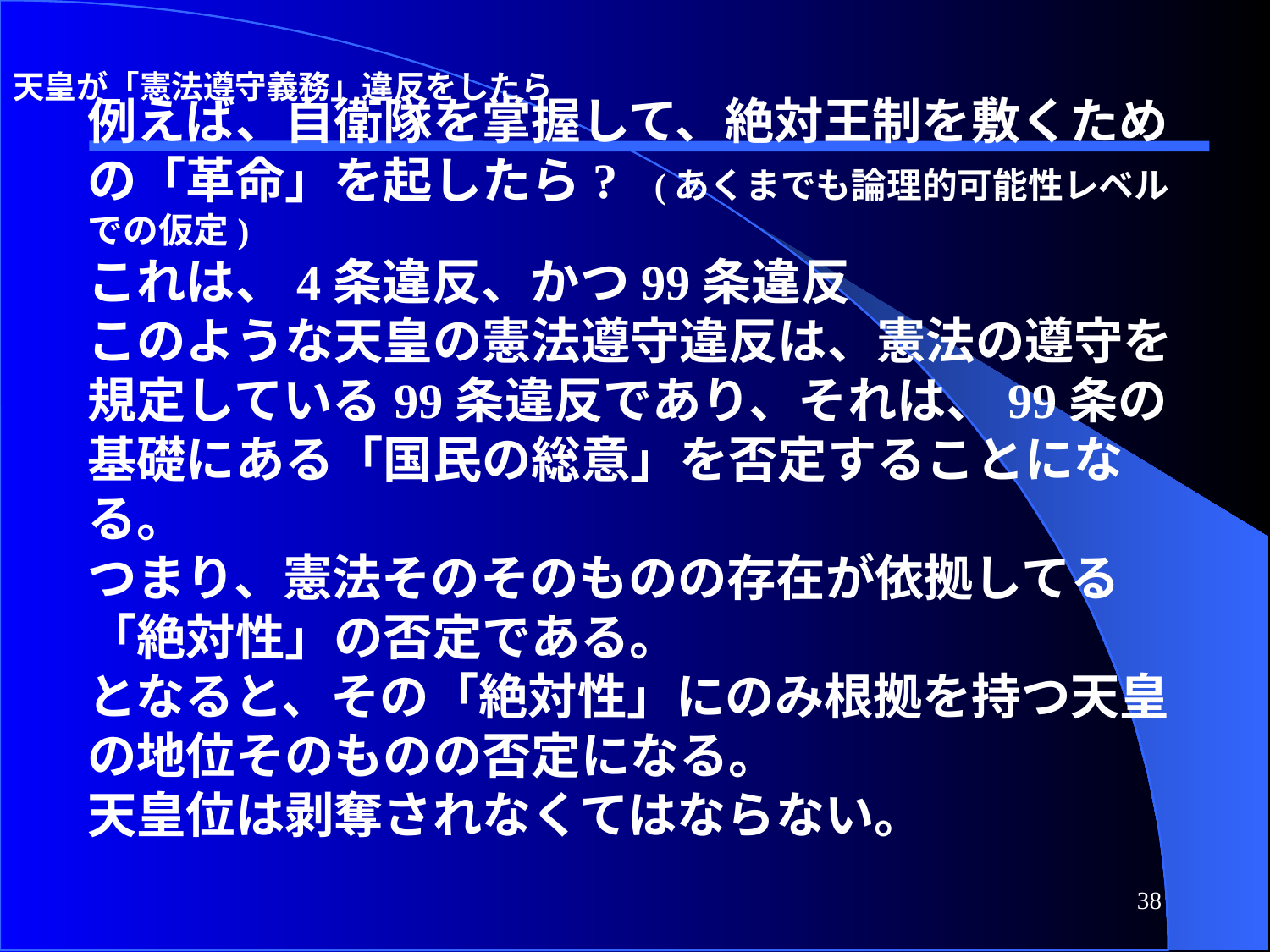

天皇が「憲法遵守義務」違反をしたら

例えば、自衛隊を掌握して、絶対王制を敷くための「革命」を起したら?   (あくまでも論理的可能性レベルでの仮定)
これは、4条違反、かつ99条違反
このような天皇の憲法遵守違反は、憲法の遵守を規定している99条違反であり、それは、99条の基礎にある「国民の総意」を否定することになる。
つまり、憲法そのそのものの存在が依拠してる「絶対性」の否定である。
となると、その「絶対性」にのみ根拠を持つ天皇の地位そのものの否定になる。
天皇位は剥奪されなくてはならない。

38